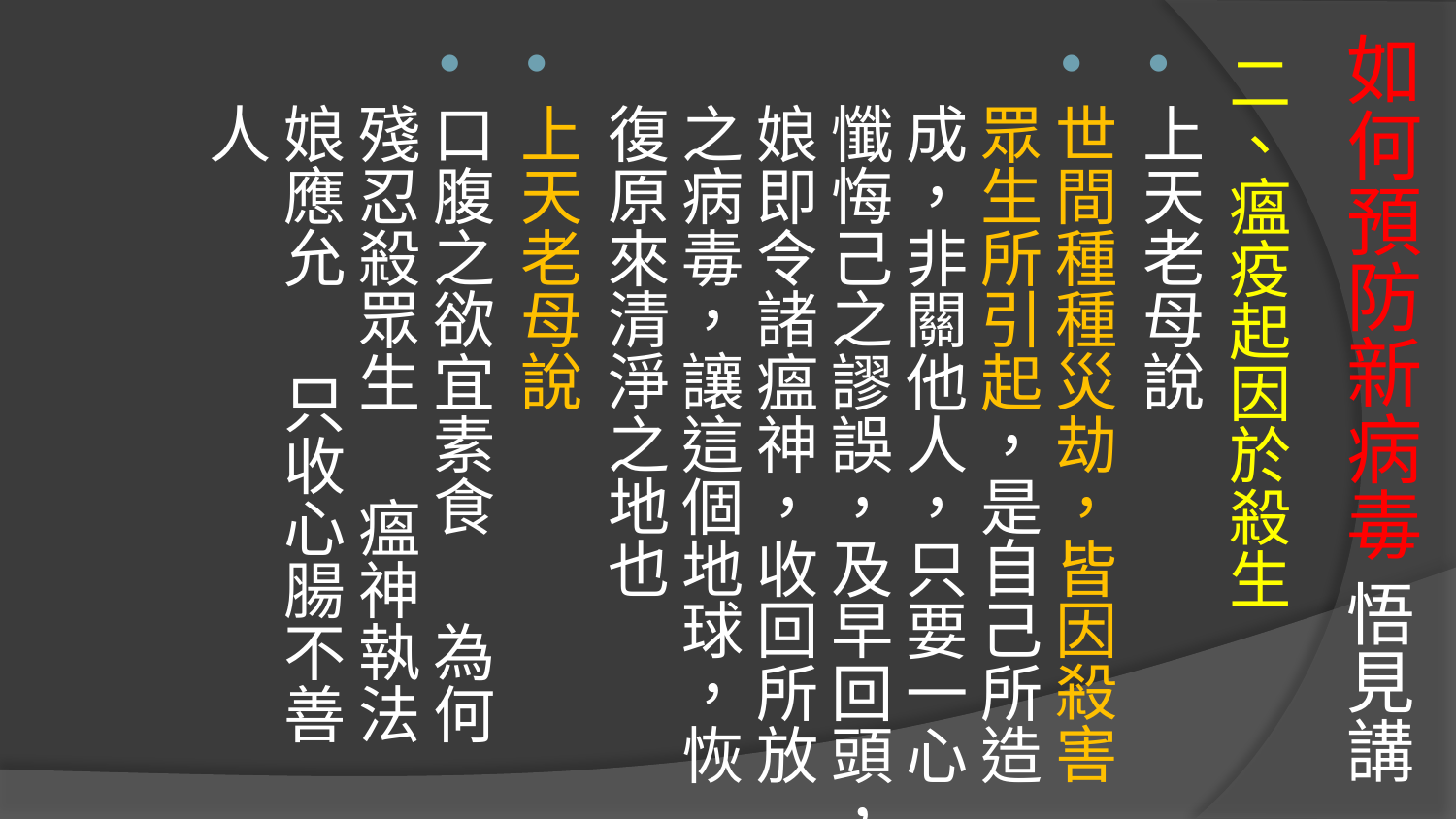

# 如何預防新病毒 悟見講
二、瘟疫起因於殺生
上天老母說
世間種種災劫，皆因殺害眾生所引起，是自己所造成，非關他人，只要一心懺悔己之謬誤，及早回頭，娘即令諸瘟神，收回所放之病毒，讓這個地球，恢復原來清淨之地也
上天老母說
口腹之欲宜素食      為何殘忍殺眾生      瘟神執法娘應允      只收心腸不善人